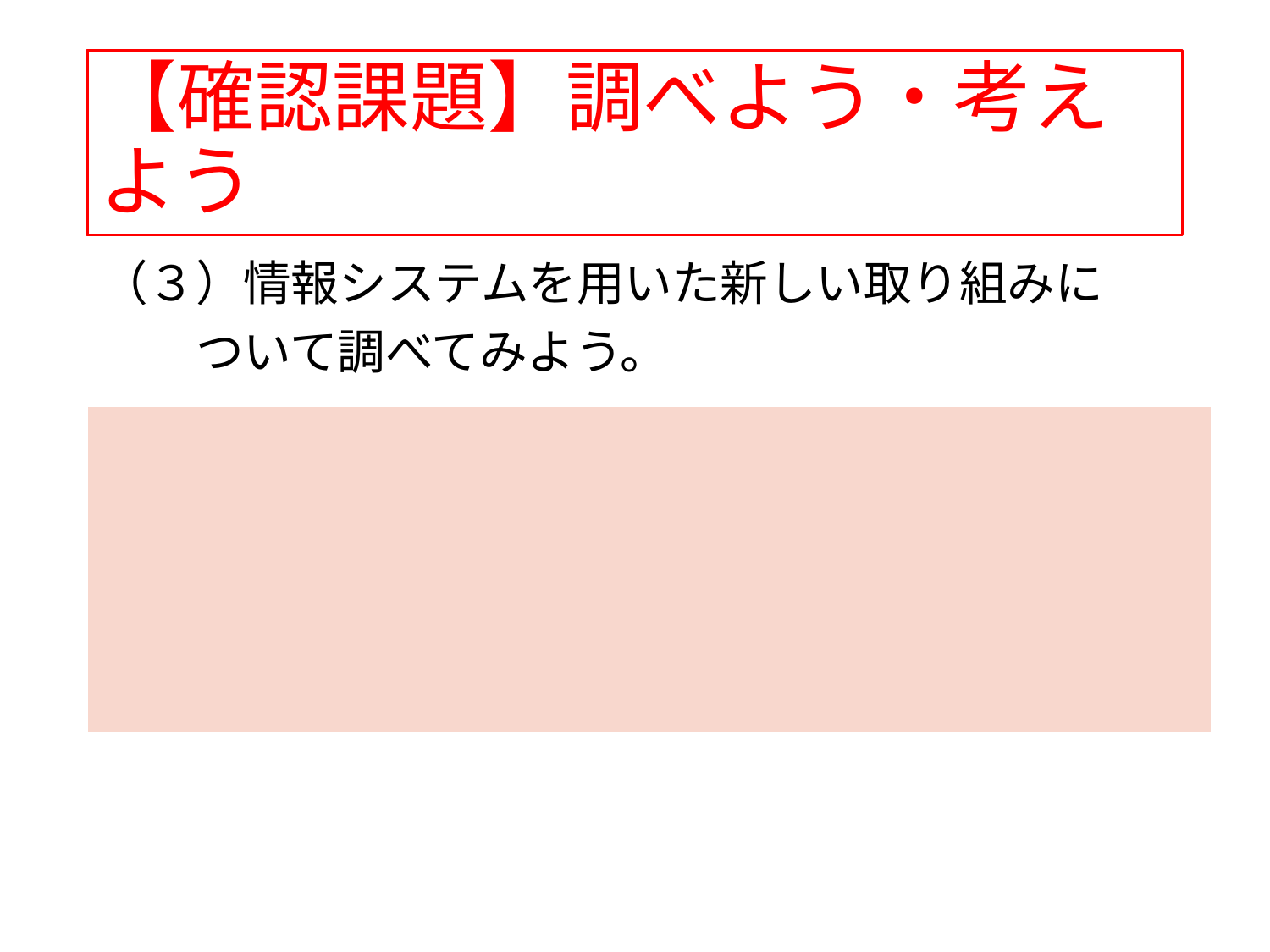

【確認課題】調べよう・考えよう
（３）情報システムを用いた新しい取り組みに
　　ついて調べてみよう。
|  |
| --- |